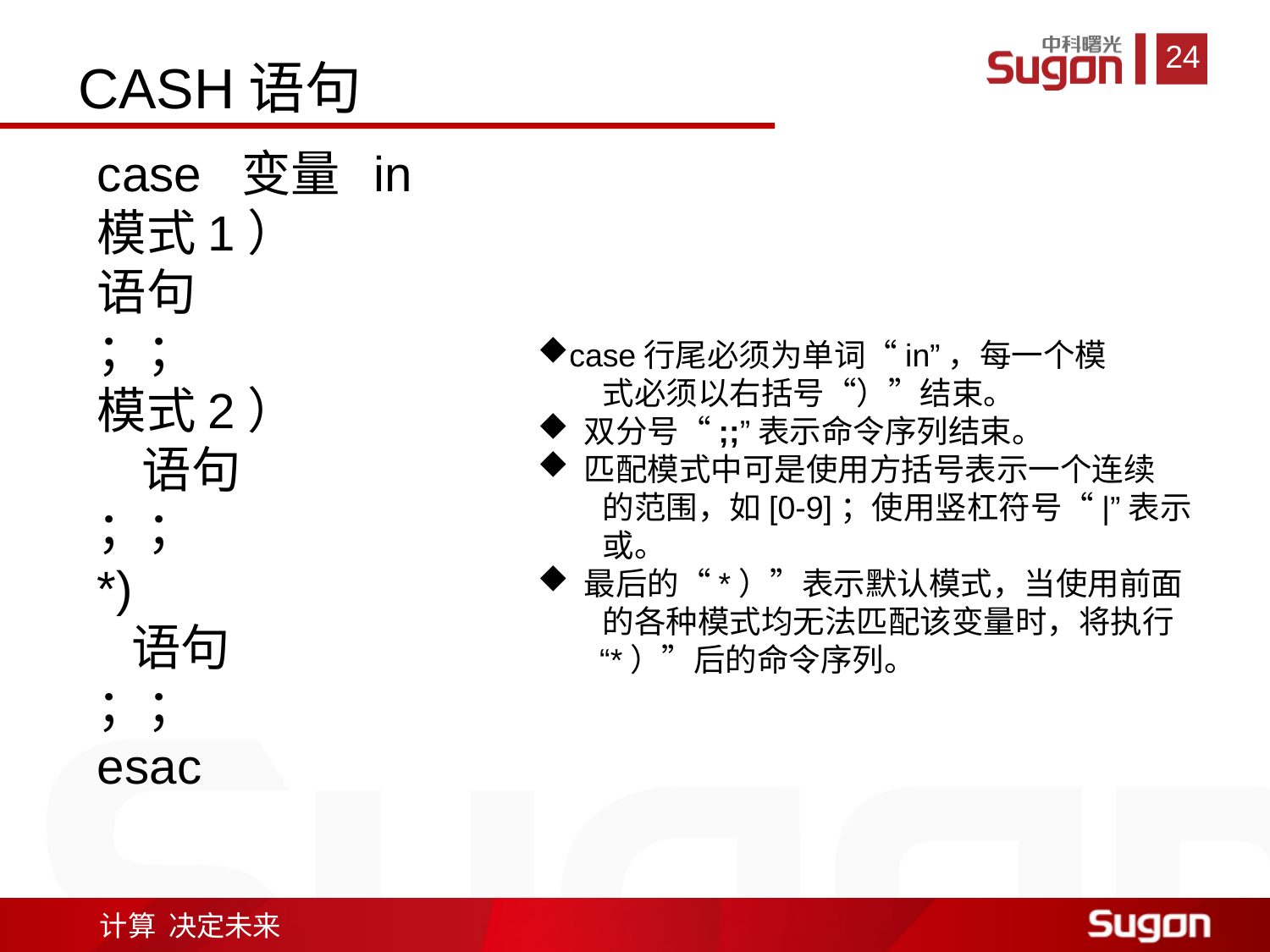

# CASH语句
case  变量  in
模式1）
语句
；；
模式2）
   语句
；；
*)
  语句
；；
esac
case行尾必须为单词“in”，每一个模
        式必须以右括号“）”结束。
 双分号“;;”表示命令序列结束。
 匹配模式中可是使用方括号表示一个连续
        的范围，如[0-9]；使用竖杠符号“|”表示
        或。
 最后的“*）”表示默认模式，当使用前面
        的各种模式均无法匹配该变量时，将执行
       “*）”后的命令序列。